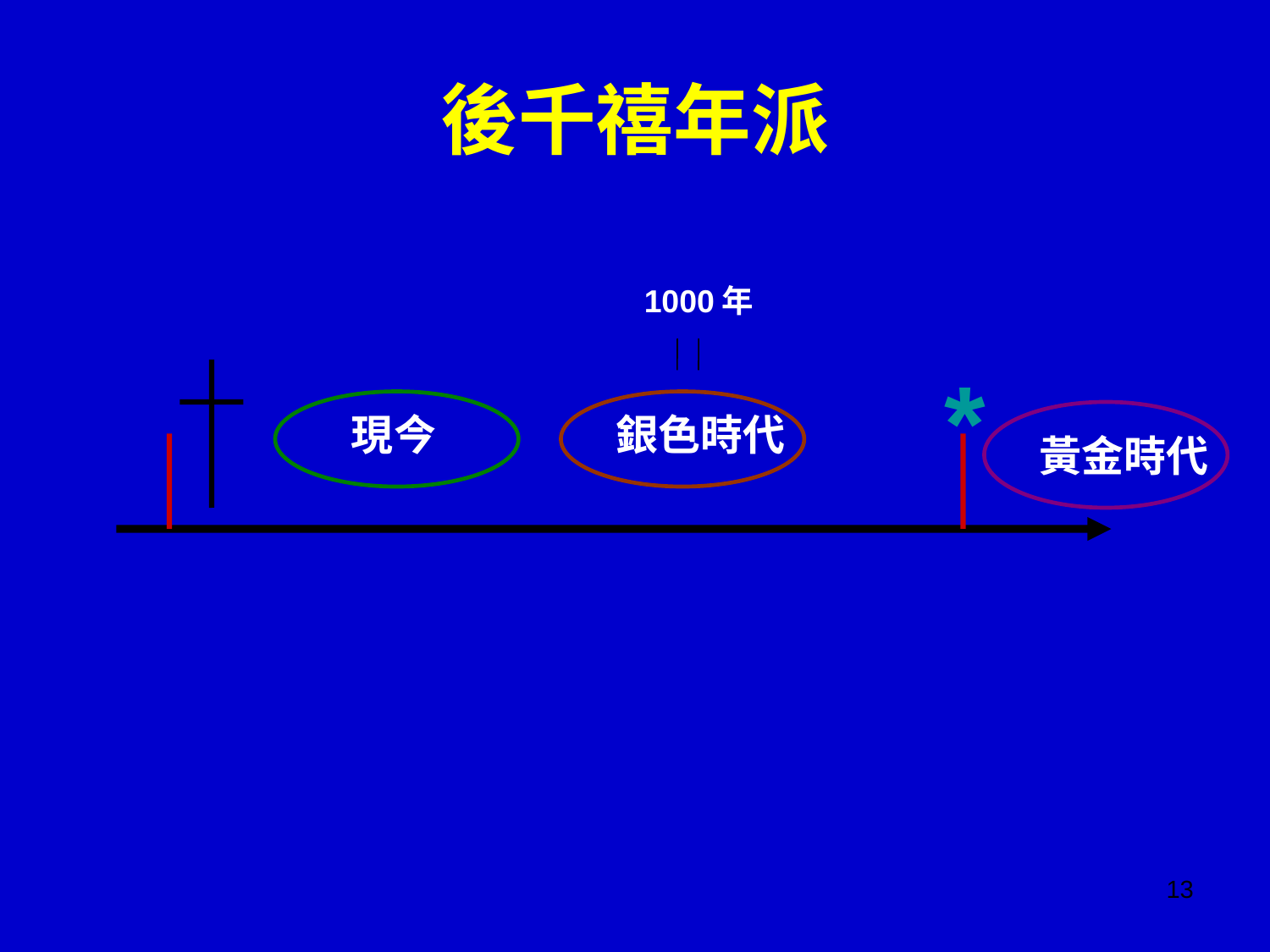

# 後千禧年派

1000年

*

現今
銀色時代
黃金時代

13